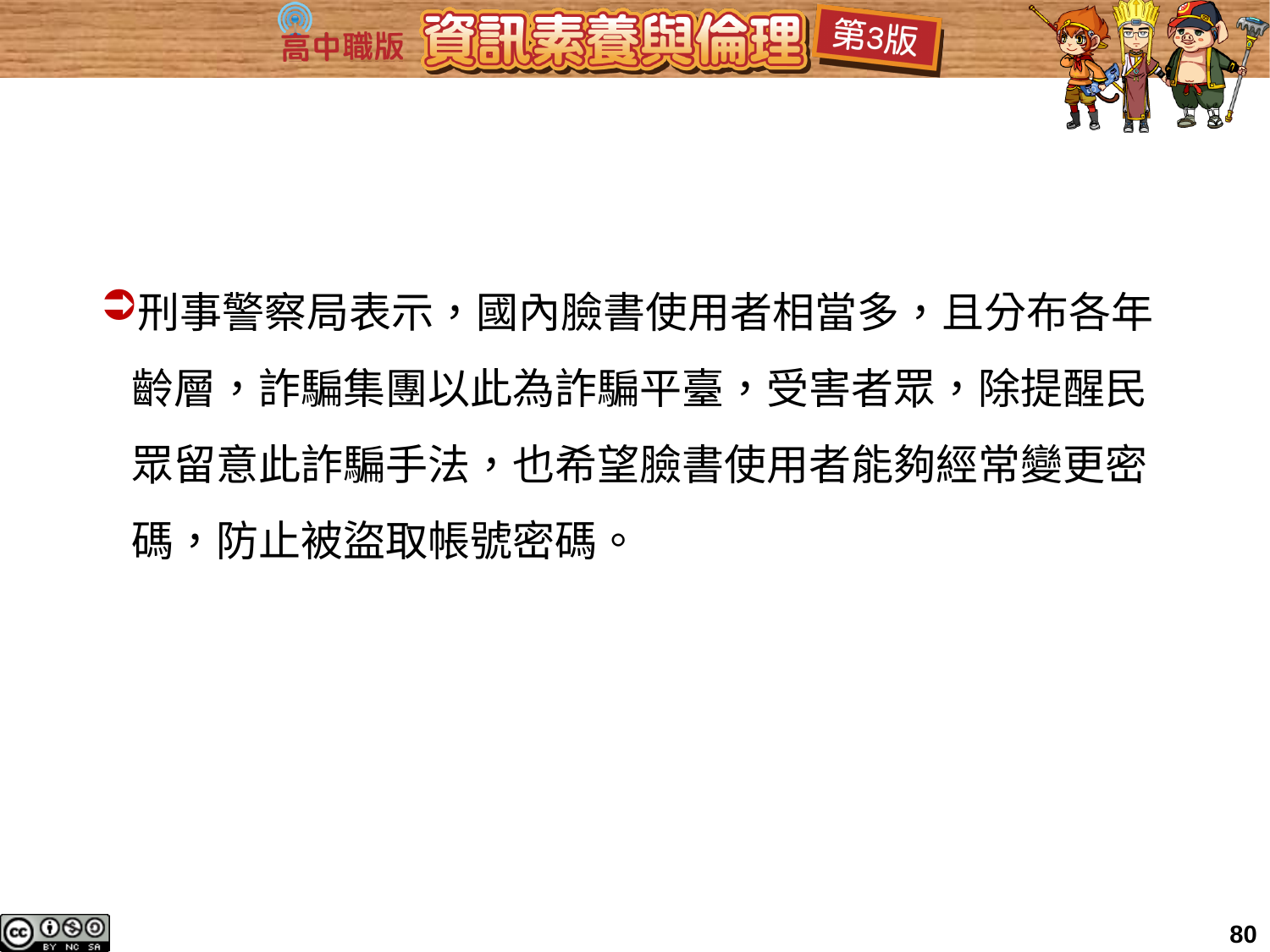

#
刑事警察局表示，國內臉書使用者相當多，且分布各年齡層，詐騙集團以此為詐騙平臺，受害者眾，除提醒民眾留意此詐騙手法，也希望臉書使用者能夠經常變更密碼，防止被盜取帳號密碼。
80